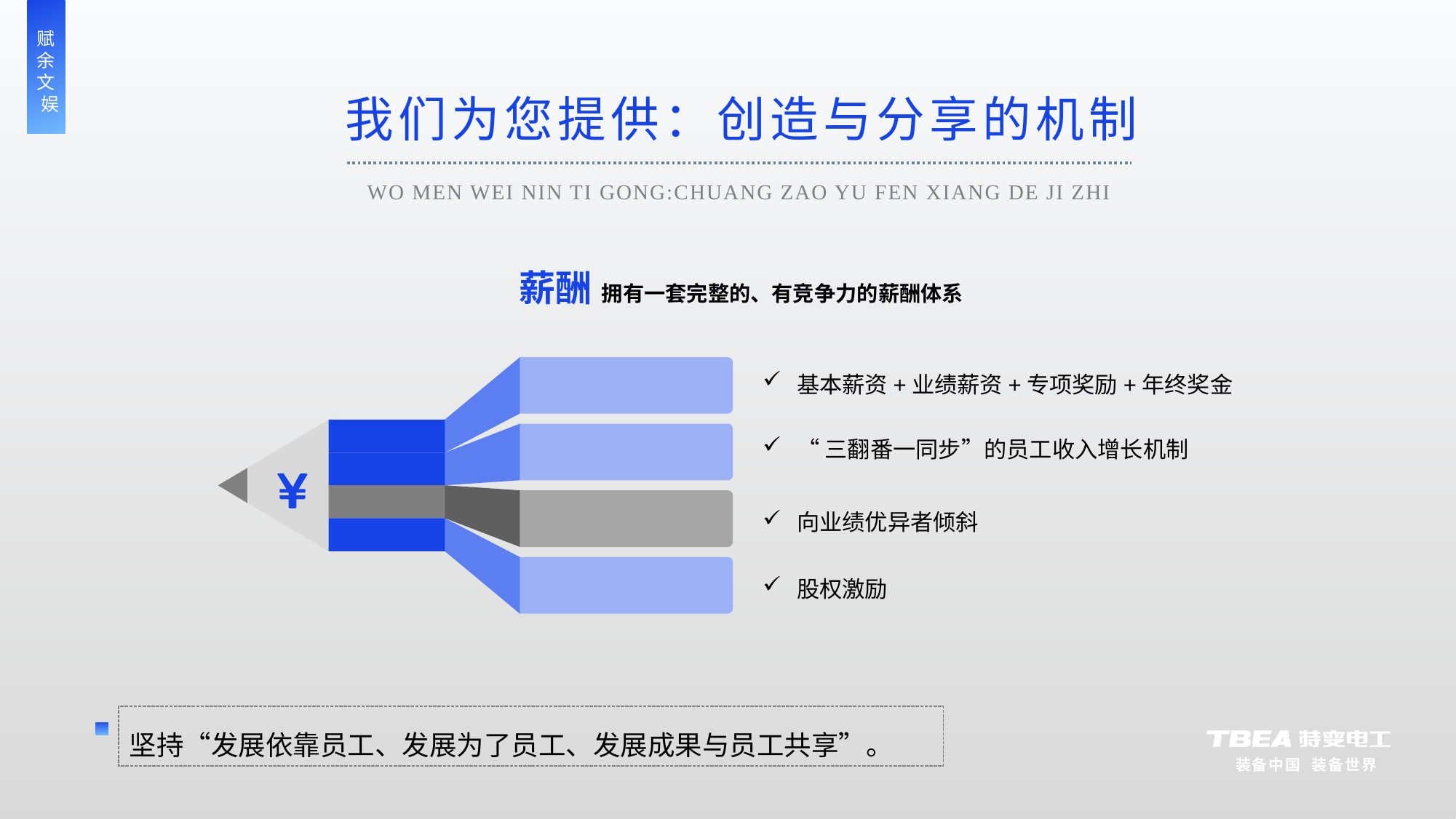

我们为您提供：创造与分享的机制
WO MEN WEI NIN TI GONG:CHUANG ZAO YU FEN XIANG DE JI ZHI
薪酬 拥有一套完整的、有竞争力的薪酬体系

基本薪资+业绩薪资+专项奖励+年终奖金

“三翻番一同步”的员工收入增长机制

向业绩优异者倾斜

股权激励
坚持“发展依靠员工、发展为了员工、发展成果与员工共享”。